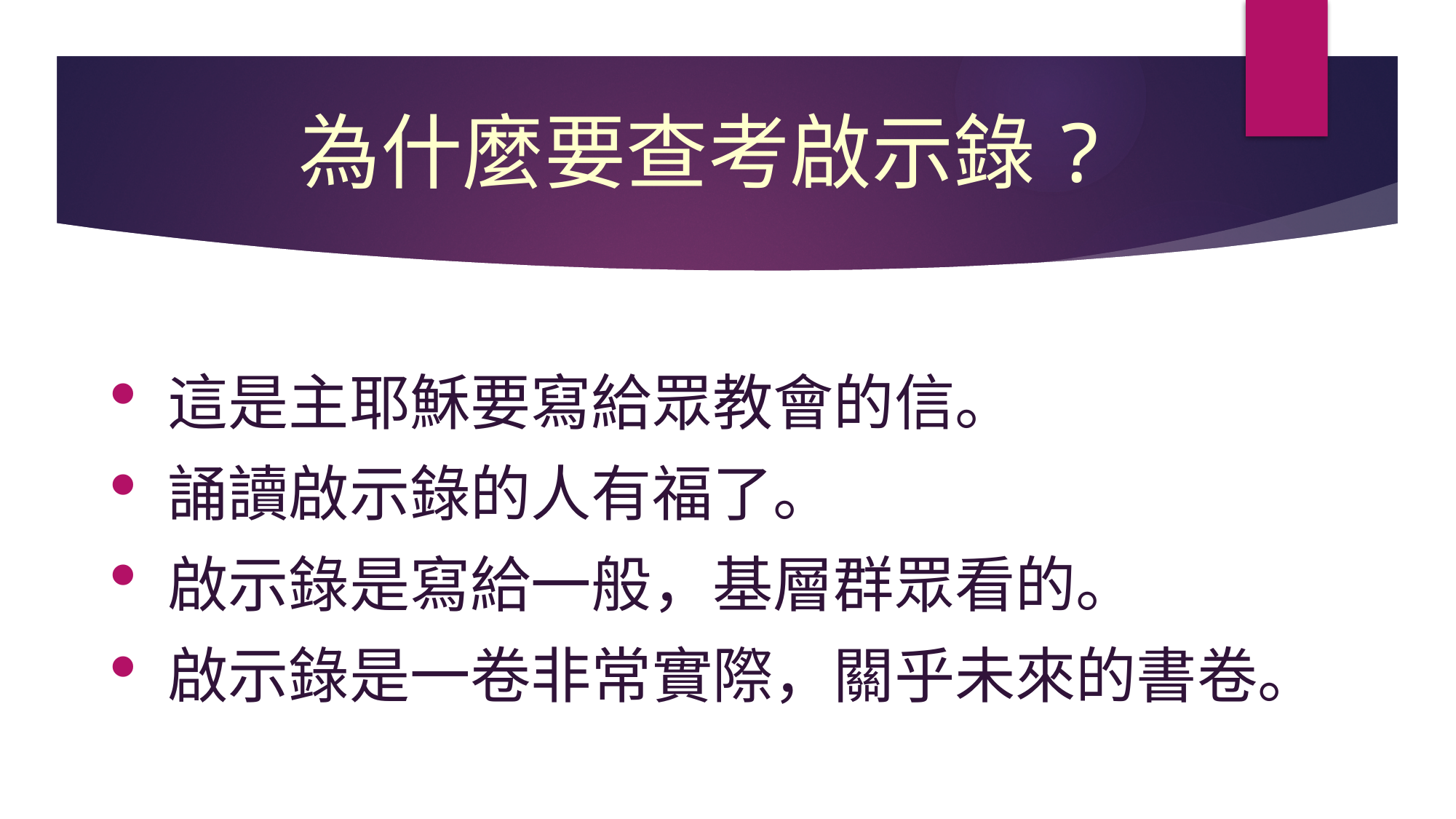

# 為什麼要查考啟示錄?
這是主耶穌要寫給眾教會的信。
誦讀啟示錄的人有福了。
啟示錄是寫給一般，基層群眾看的。
啟示錄是一卷非常實際，關乎未來的書卷。